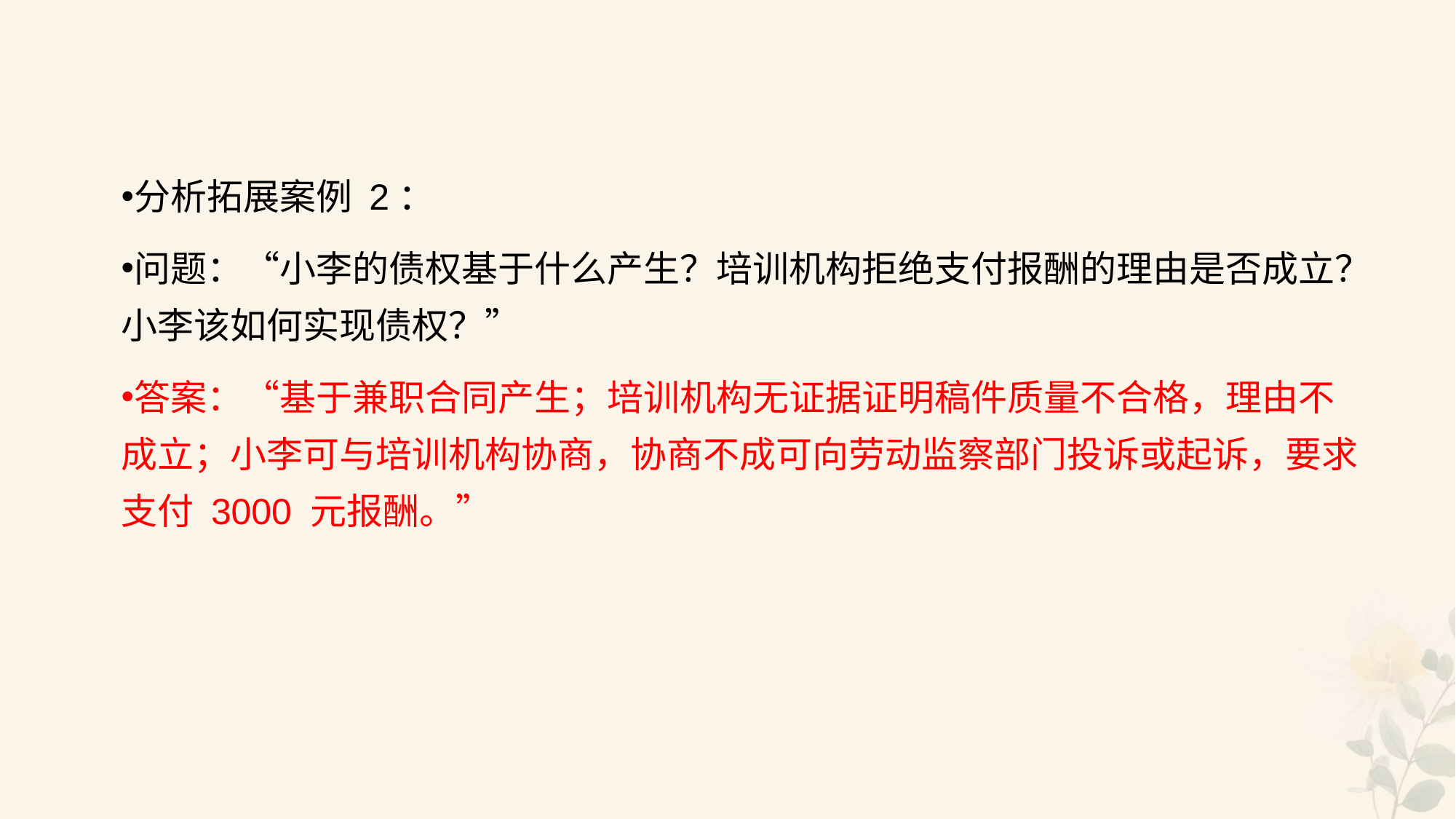

#
分析拓展案例 2：
问题：“小李的债权基于什么产生？培训机构拒绝支付报酬的理由是否成立？小李该如何实现债权？”
答案：“基于兼职合同产生；培训机构无证据证明稿件质量不合格，理由不成立；小李可与培训机构协商，协商不成可向劳动监察部门投诉或起诉，要求支付 3000 元报酬。”